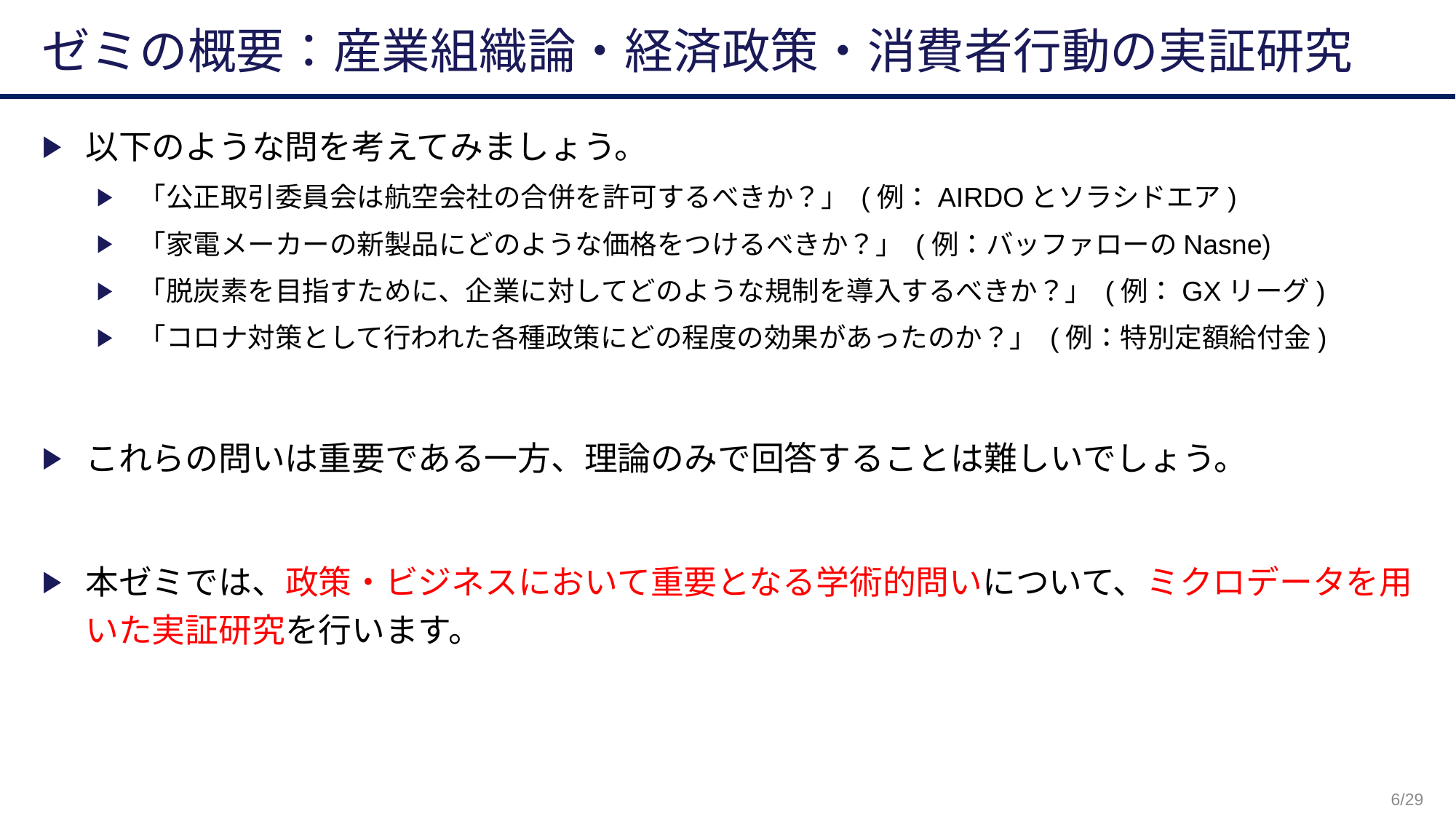

# ゼミの概要：産業組織論・経済政策・消費者行動の実証研究
以下のような問を考えてみましょう。
「公正取引委員会は航空会社の合併を許可するべきか？」 (例：AIRDOとソラシドエア)
「家電メーカーの新製品にどのような価格をつけるべきか？」 (例：バッファローのNasne)
「脱炭素を⽬指すために、企業に対してどのような規制を導⼊するべきか？」 (例：GXリーグ)
「コロナ対策として⾏われた各種政策にどの程度の効果があったのか？」 (例：特別定額給付⾦)

これらの問いは重要である一方、理論のみで回答することは難しいでしょう。

本ゼミでは、政策・ビジネスにおいて重要となる学術的問いについて、ミクロデータを用いた実証研究を行います。
6/29